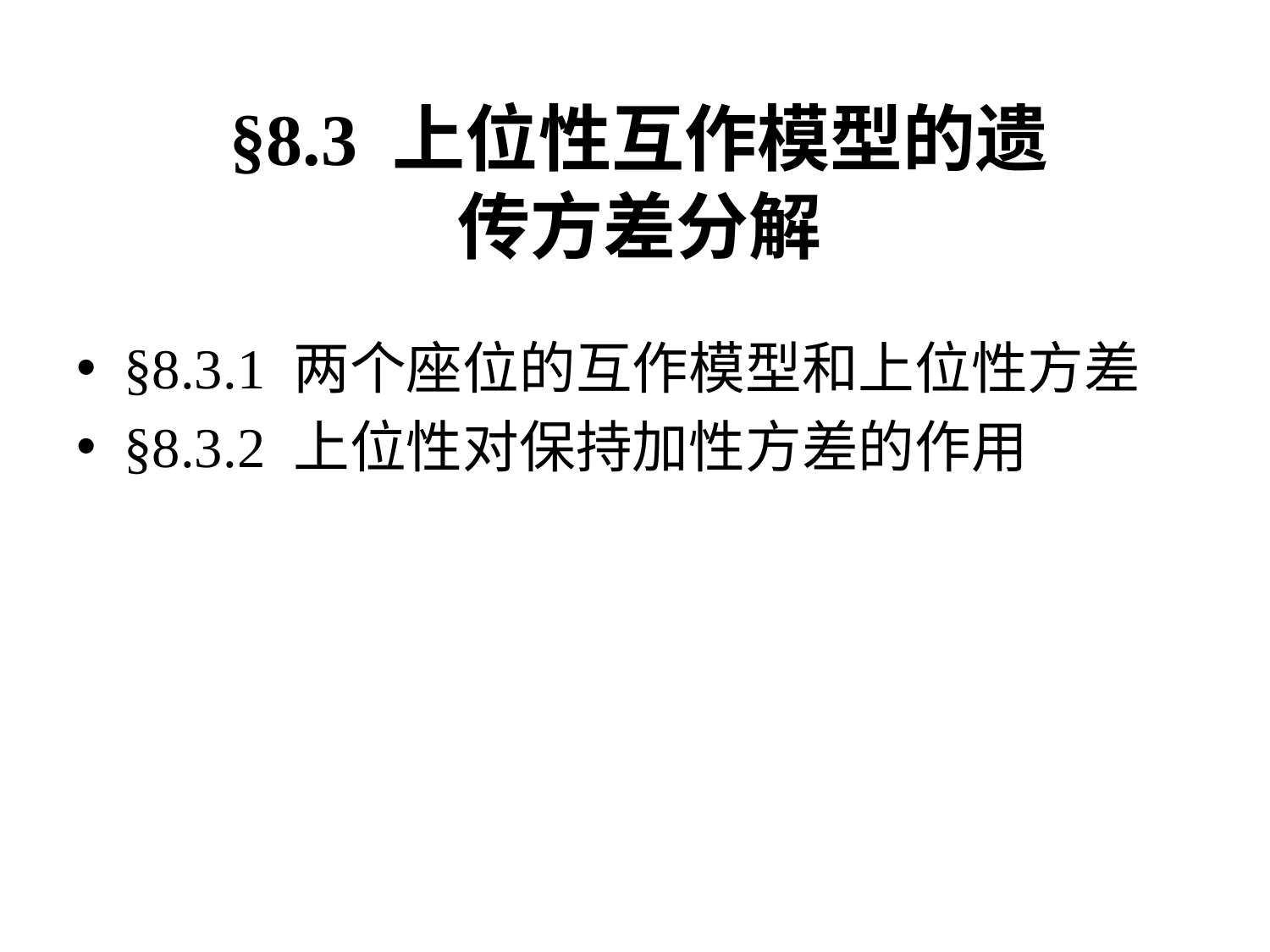

# §8.3 上位性互作模型的遗传方差分解
§8.3.1 两个座位的互作模型和上位性方差
§8.3.2 上位性对保持加性方差的作用